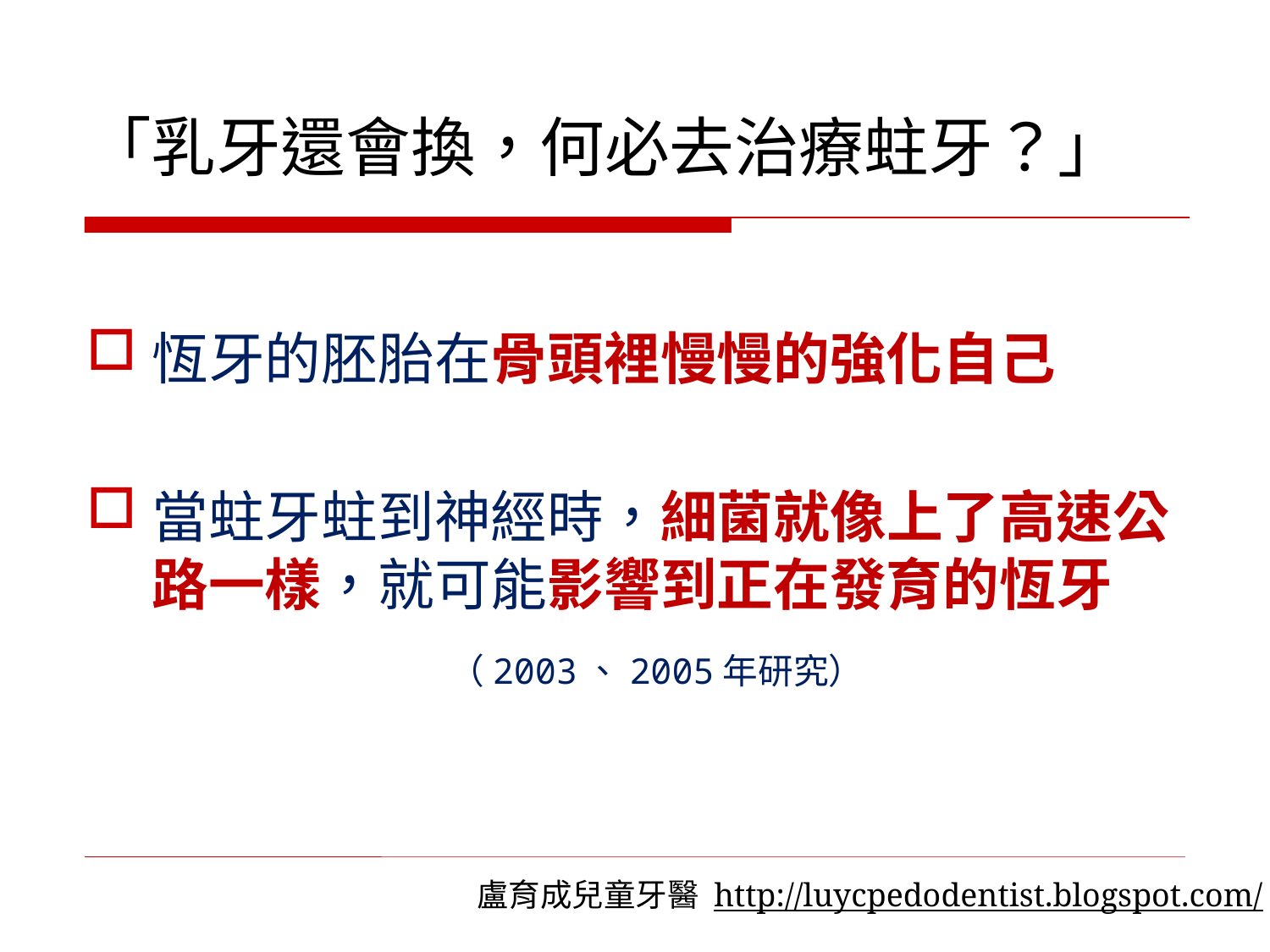

# 「乳牙還會換，何必去治療蛀牙？」
恆牙的胚胎在骨頭裡慢慢的強化自己

當蛀牙蛀到神經時，細菌就像上了高速公路一樣，就可能影響到正在發育的恆牙
                           （2003、2005年研究）
盧育成兒童牙醫 http://luycpedodentist.blogspot.com/